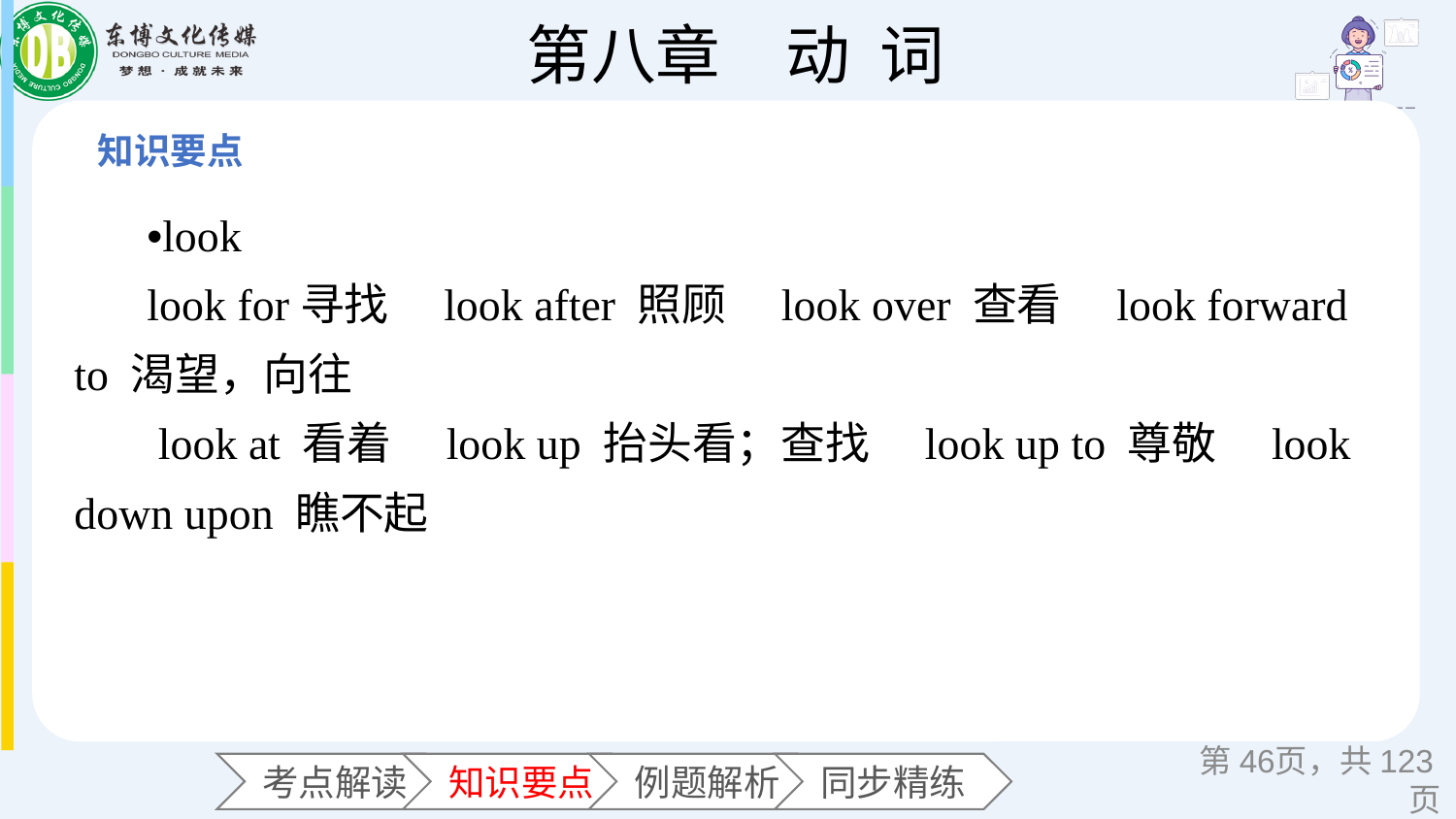

•look
look for寻找　look after 照顾　look over 查看　look forward to 渴望，向往
 look at 看着　look up 抬头看；查找　look up to 尊敬　look down upon 瞧不起
第46页，共123页